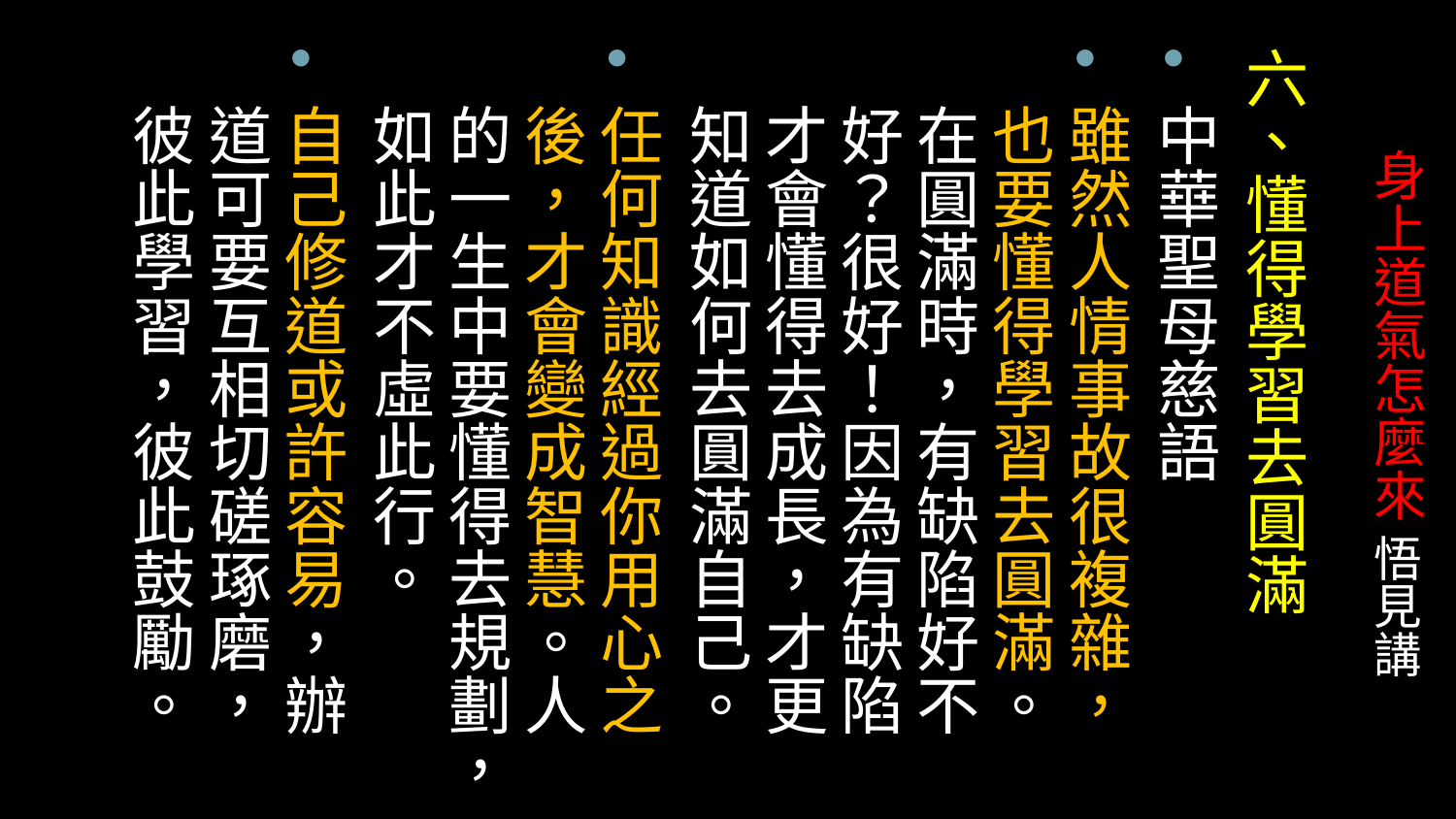

六、懂得學習去圓滿
中華聖母慈語
雖然人情事故很複雜，也要懂得學習去圓滿。在圓滿時，有缺陷好不好？很好！因為有缺陷才會懂得去成長，才更知道如何去圓滿自己。
任何知識經過你用心之後，才會變成智慧。人的一生中要懂得去規劃，如此才不虛此行。
自己修道或許容易，辦道可要互相切磋琢磨，彼此學習，彼此鼓勵。

# 身上道氣怎麼來 悟見講